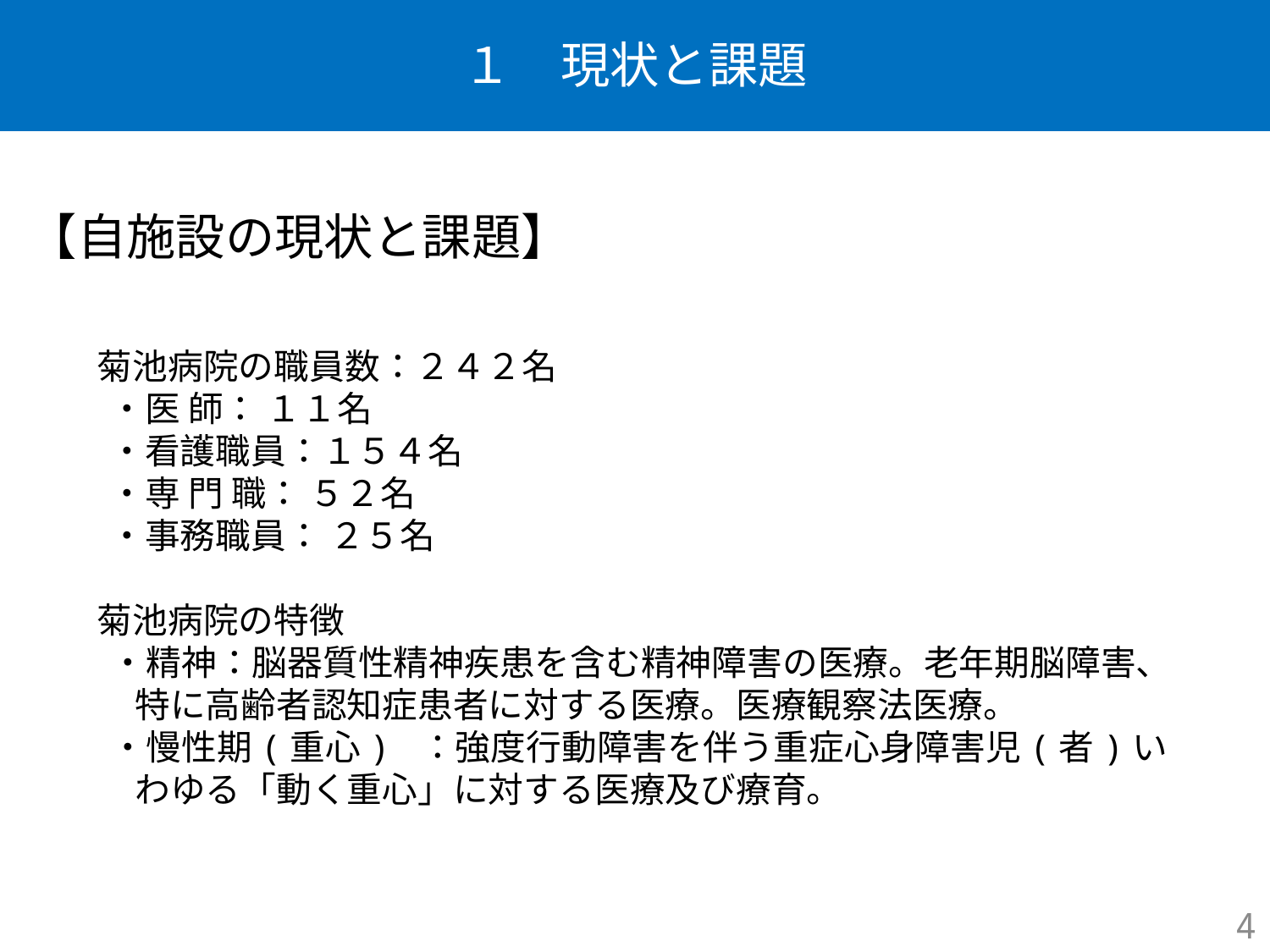

# １　現状と課題
【自施設の現状と課題】

菊池病院の職員数：２４２名
・医 師： １１名
・看護職員：１５４名
・専 門 職： ５２名
・事務職員： ２５名

菊池病院の特徴
・精神：脳器質性精神疾患を含む精神障害の医療。老年期脳障害、特に高齢者認知症患者に対する医療。医療観察法医療。
・慢性期(重心) ：強度行動障害を伴う重症心身障害児(者)いわゆる「動く重心」に対する医療及び療育。

4